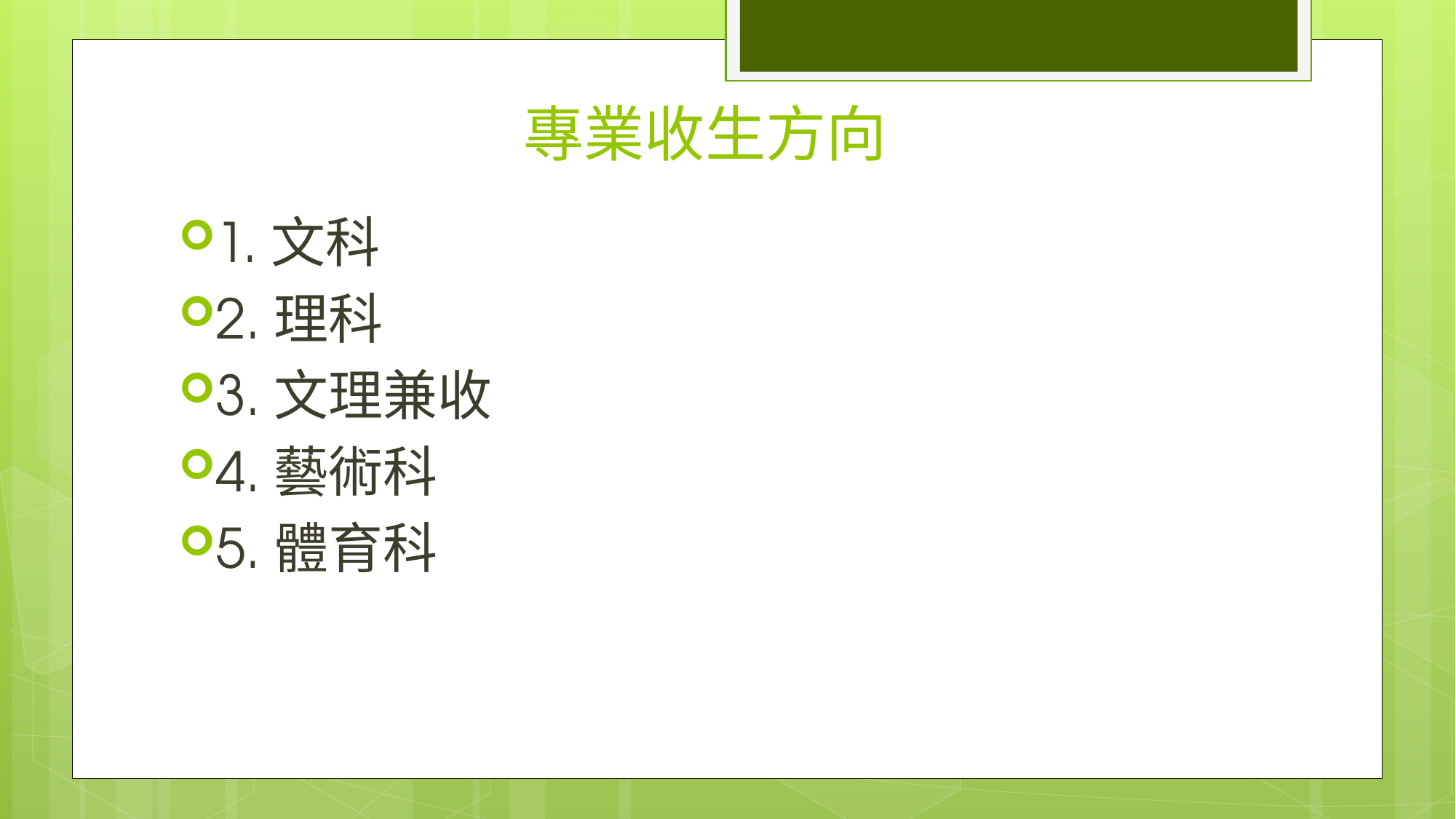

# 專業收生方向
1.文科
2.理科
3.文理兼收
4.藝術科
5.體育科